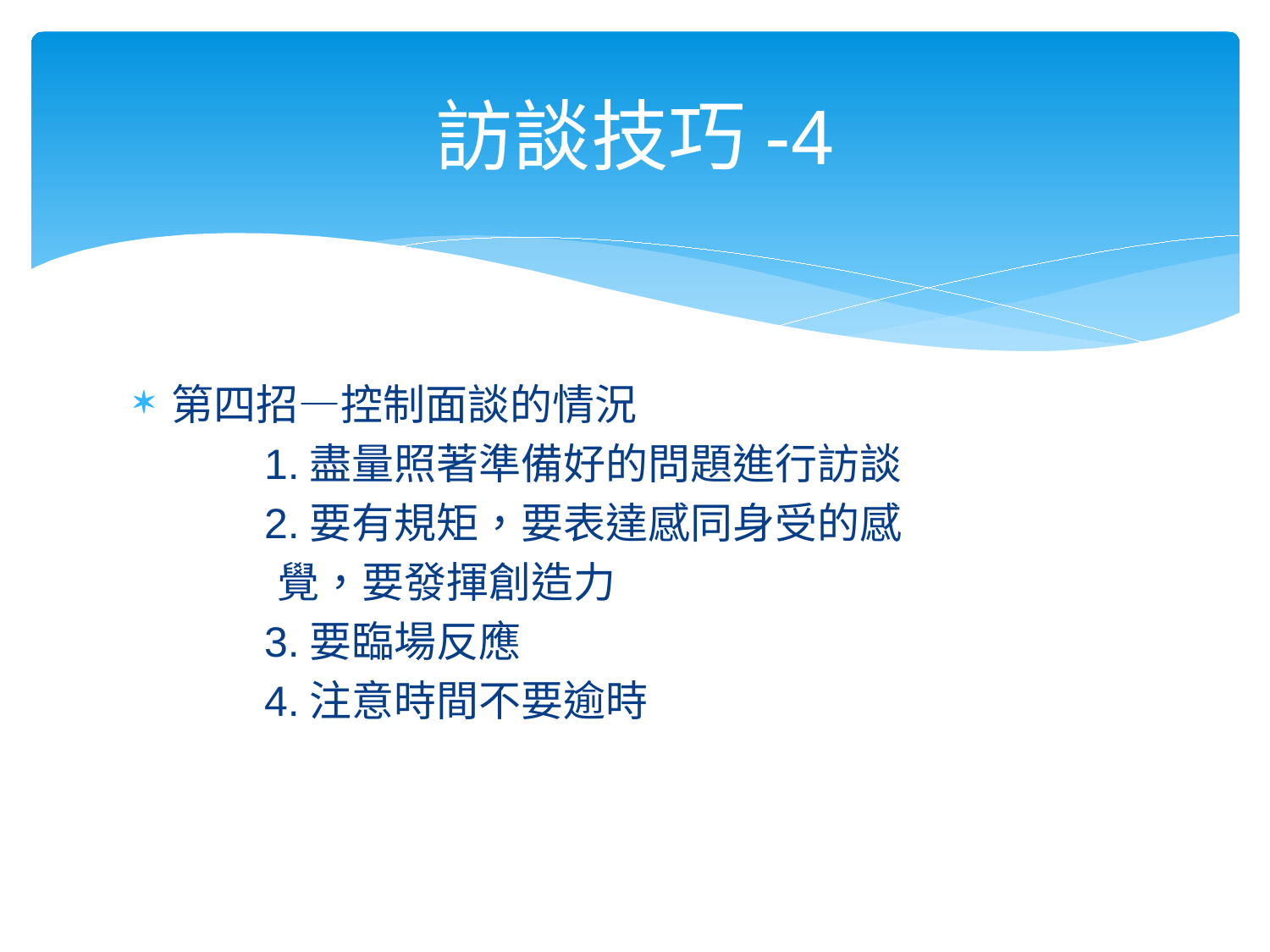

# 訪談技巧-4
第四招—控制面談的情況
           1.盡量照著準備好的問題進行訪談
           2.要有規矩，要表達感同身受的感
              覺，要發揮創造力
           3.要臨場反應
           4.注意時間不要逾時